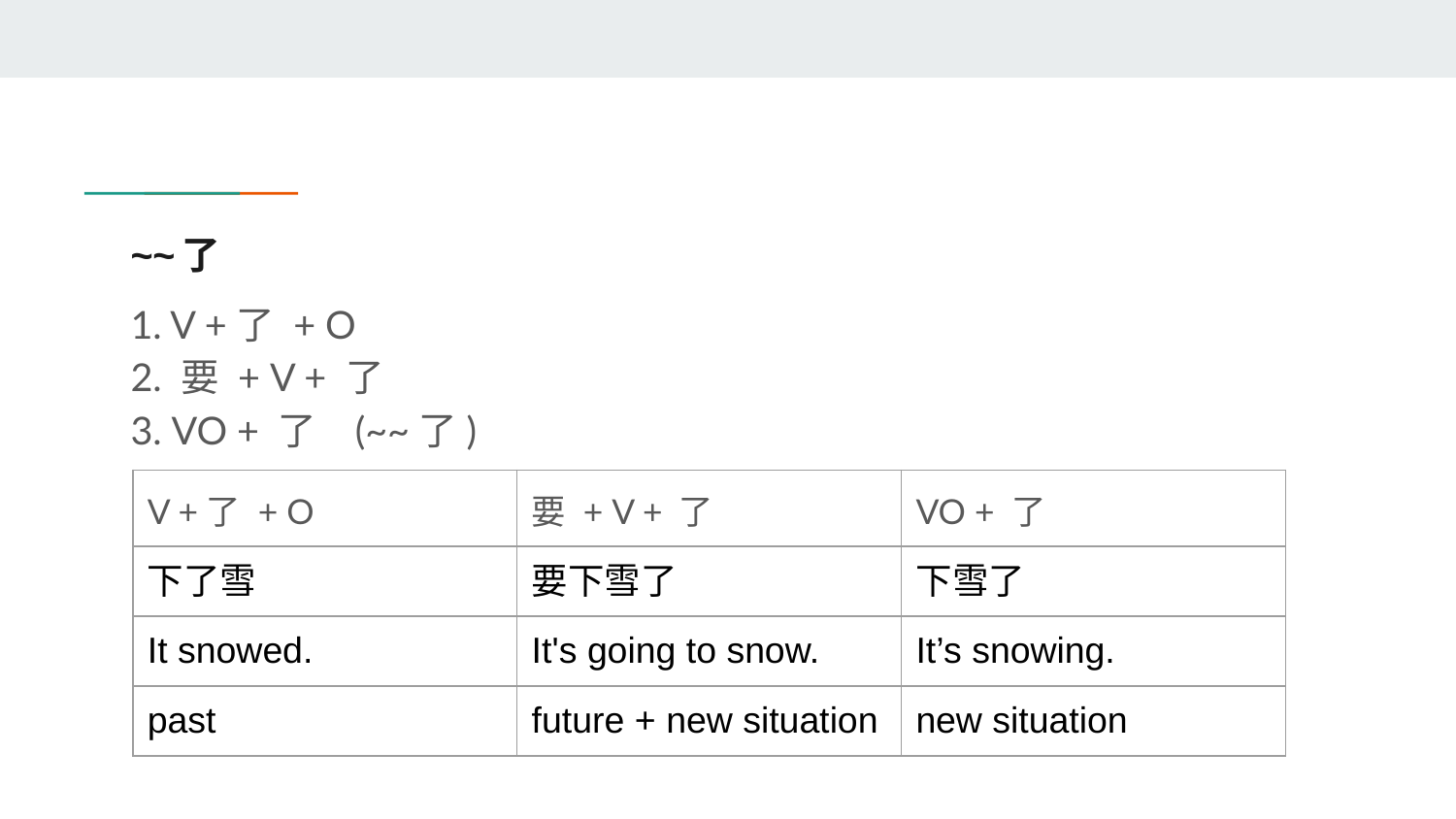

# ~~了
1. V +了 + O
2. 要 + V + 了
3. VO + 了   (~~了)
| V +了 + O | 要 + V + 了 | VO + 了 |
| --- | --- | --- |
| 下了雪 | 要下雪了 | 下雪了 |
| It snowed. | It's going to snow. | It’s snowing. |
| past | future + new situation | new situation |